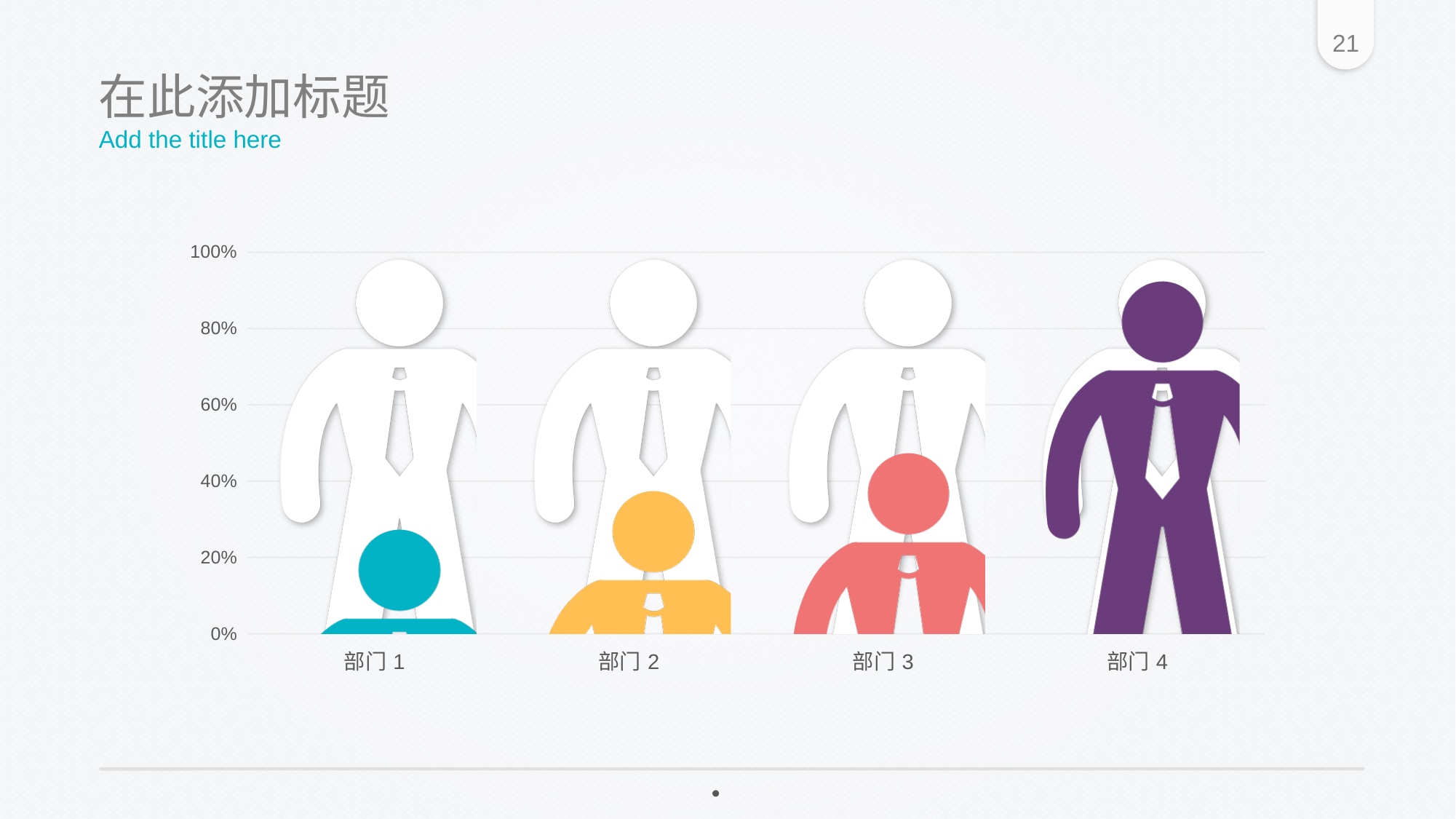

在此添加标题
Add the title here

### Chart

| Category | 固定值 | 系列 2 |
|---|---|---|
| 部门1 | 1.0 | 0.3 |
| 部门2 | 1.0 | 0.4 |
| 部门3 | 1.0 | 0.5 |
| 部门4 | 1.0 | 0.95 |